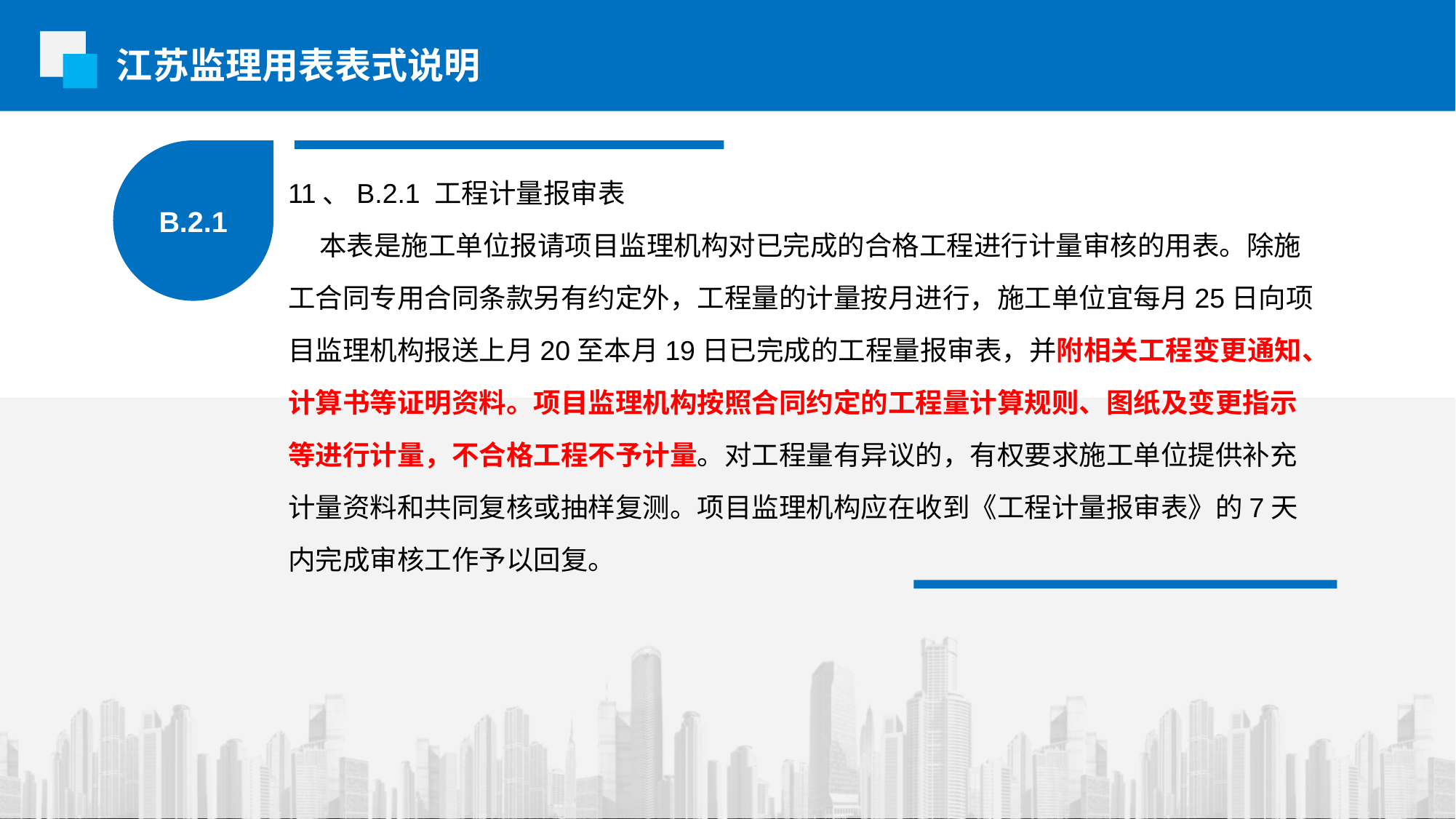

江苏监理用表表式说明

B.2.1
11、B.2.1 工程计量报审表
    本表是施工单位报请项目监理机构对已完成的合格工程进行计量审核的用表。除施工合同专用合同条款另有约定外，工程量的计量按月进行，施工单位宜每月25日向项目监理机构报送上月20至本月19日已完成的工程量报审表，并附相关工程变更通知、计算书等证明资料。项目监理机构按照合同约定的工程量计算规则、图纸及变更指示等进行计量，不合格工程不予计量。对工程量有异议的，有权要求施工单位提供补充计量资料和共同复核或抽样复测。项目监理机构应在收到《工程计量报审表》的7天内完成审核工作予以回复。